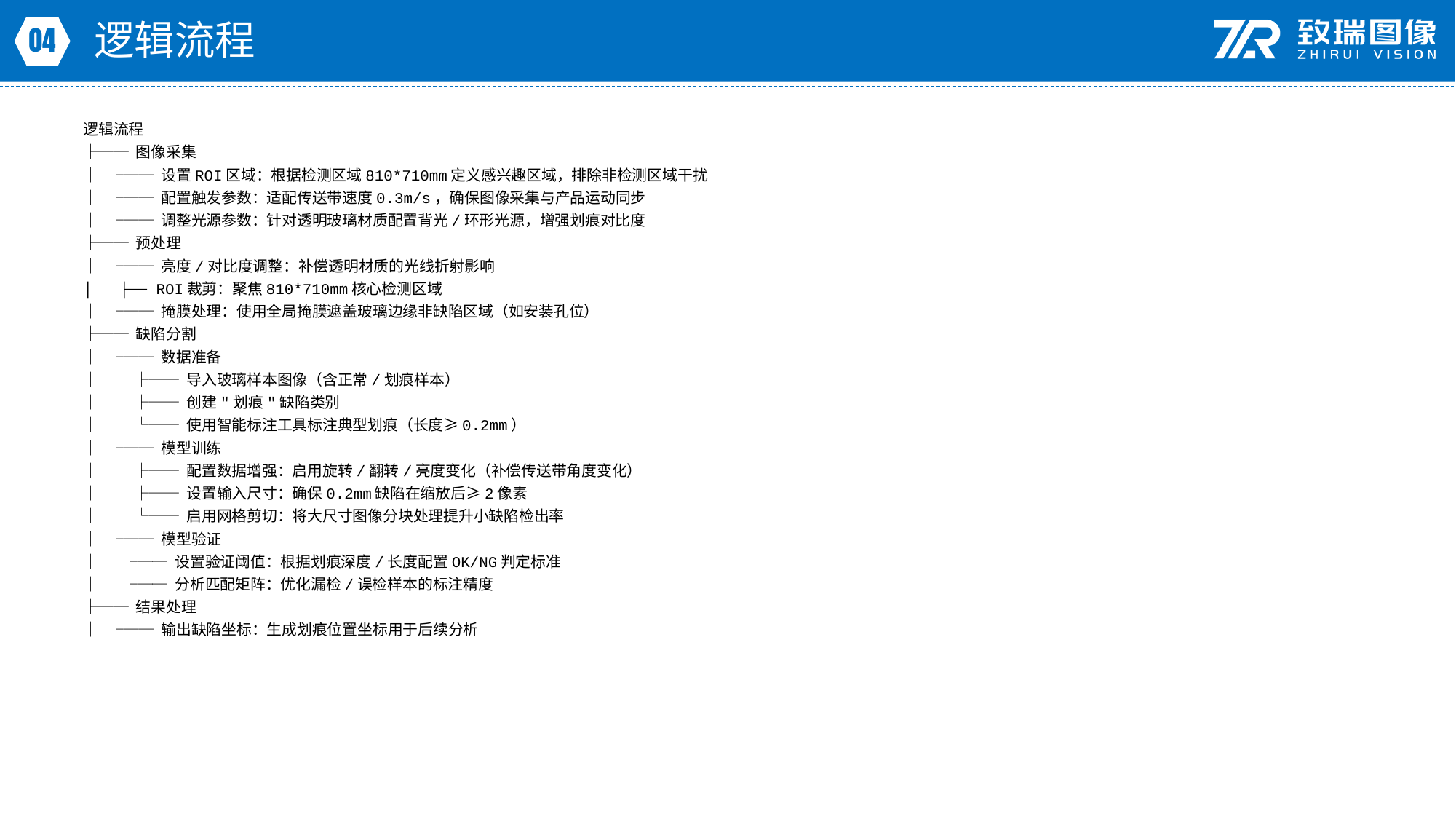

逻辑流程
04

逻辑流程
├── 图像采集
│   ├── 设置ROI区域：根据检测区域810*710mm定义感兴趣区域，排除非检测区域干扰
│   ├── 配置触发参数：适配传送带速度0.3m/s，确保图像采集与产品运动同步
│   └── 调整光源参数：针对透明玻璃材质配置背光/环形光源，增强划痕对比度
├── 预处理
│   ├── 亮度/对比度调整：补偿透明材质的光线折射影响
│   ├── ROI裁剪：聚焦810*710mm核心检测区域
│   └── 掩膜处理：使用全局掩膜遮盖玻璃边缘非缺陷区域（如安装孔位）
├── 缺陷分割
│   ├── 数据准备
│   │   ├── 导入玻璃样本图像（含正常/划痕样本）
│   │   ├── 创建"划痕"缺陷类别
│   │   └── 使用智能标注工具标注典型划痕（长度≥0.2mm）
│   ├── 模型训练
│   │   ├── 配置数据增强：启用旋转/翻转/亮度变化（补偿传送带角度变化）
│   │   ├── 设置输入尺寸：确保0.2mm缺陷在缩放后≥2像素
│   │   └── 启用网格剪切：将大尺寸图像分块处理提升小缺陷检出率
│   └── 模型验证
│       ├── 设置验证阈值：根据划痕深度/长度配置OK/NG判定标准
│       └── 分析匹配矩阵：优化漏检/误检样本的标注精度
├── 结果处理
│   ├── 输出缺陷坐标：生成划痕位置坐标用于后续分析